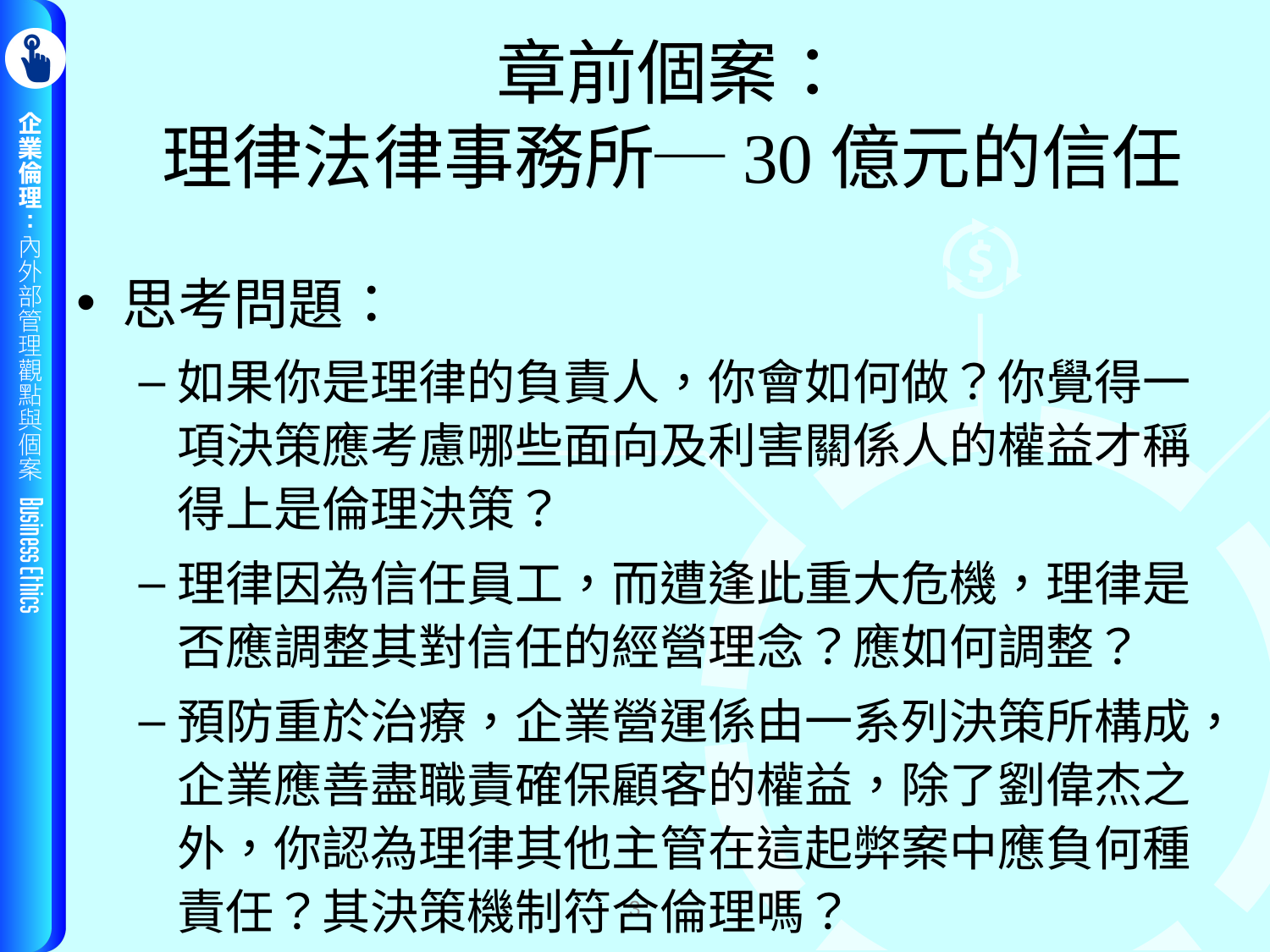

# 章前個案： 理律法律事務所─30億元的信任
思考問題：
如果你是理律的負責人，你會如何做？你覺得一項決策應考慮哪些面向及利害關係人的權益才稱得上是倫理決策？
理律因為信任員工，而遭逢此重大危機，理律是否應調整其對信任的經營理念？應如何調整？
預防重於治療，企業營運係由一系列決策所構成，企業應善盡職責確保顧客的權益，除了劉偉杰之外，你認為理律其他主管在這起弊案中應負何種責任？其決策機制符合倫理嗎？
3